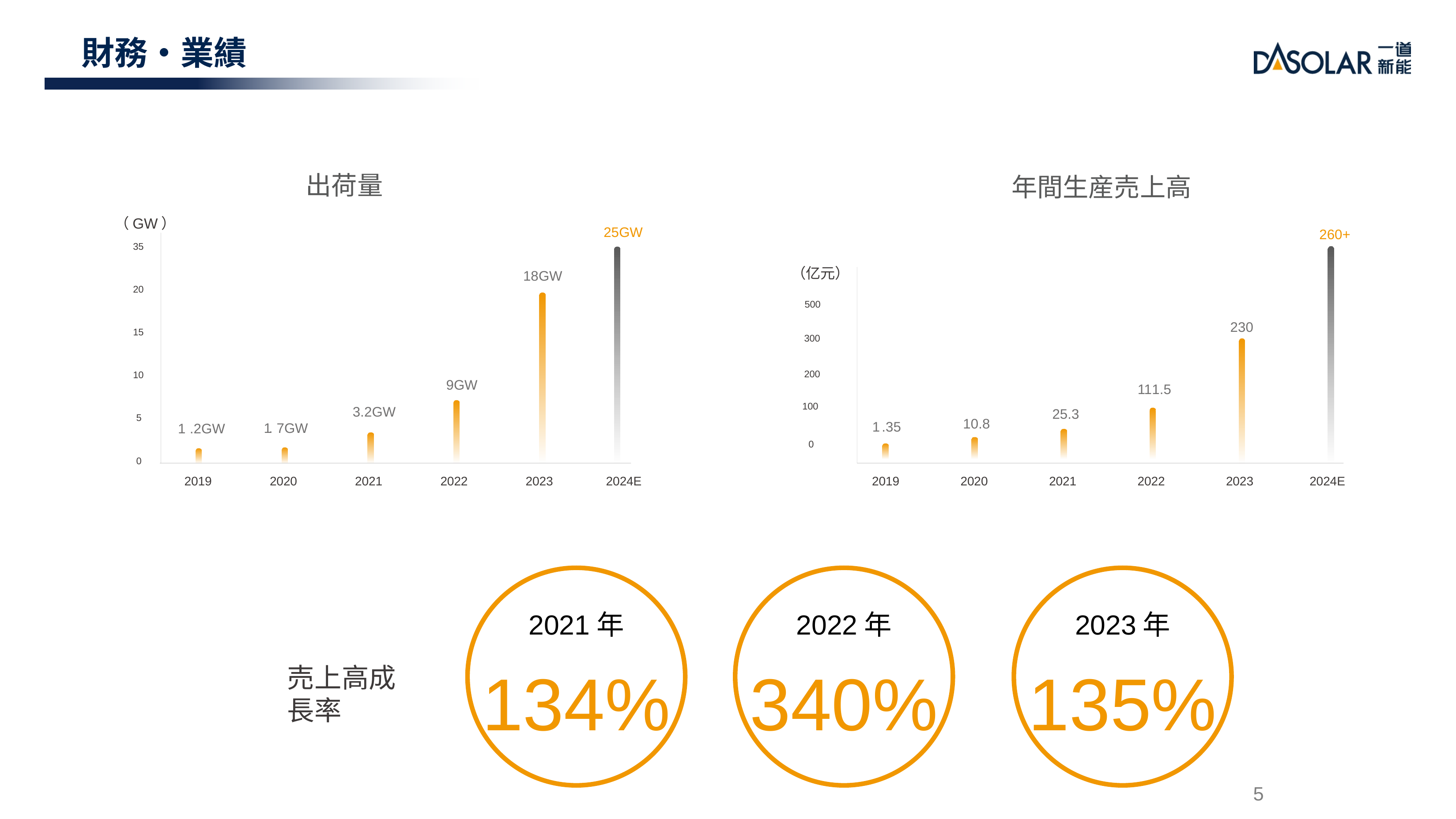

財務・業績
出荷量
# 年間生産売上高
（GW）
25GW
260+

35

（亿元）
18GW

20

500
230
15
300

200
10
9GW
111.5
100
3.2GW

25.3

5
10.8
1
.35
1
. 7GW
1
.2GW

0

0

2019
2020
2021
2022
2023
2024E
2019
2020
2021
2022
2023
2024E

2021年
134%

2022年
340%

2023年
135%
売上高成長率
5